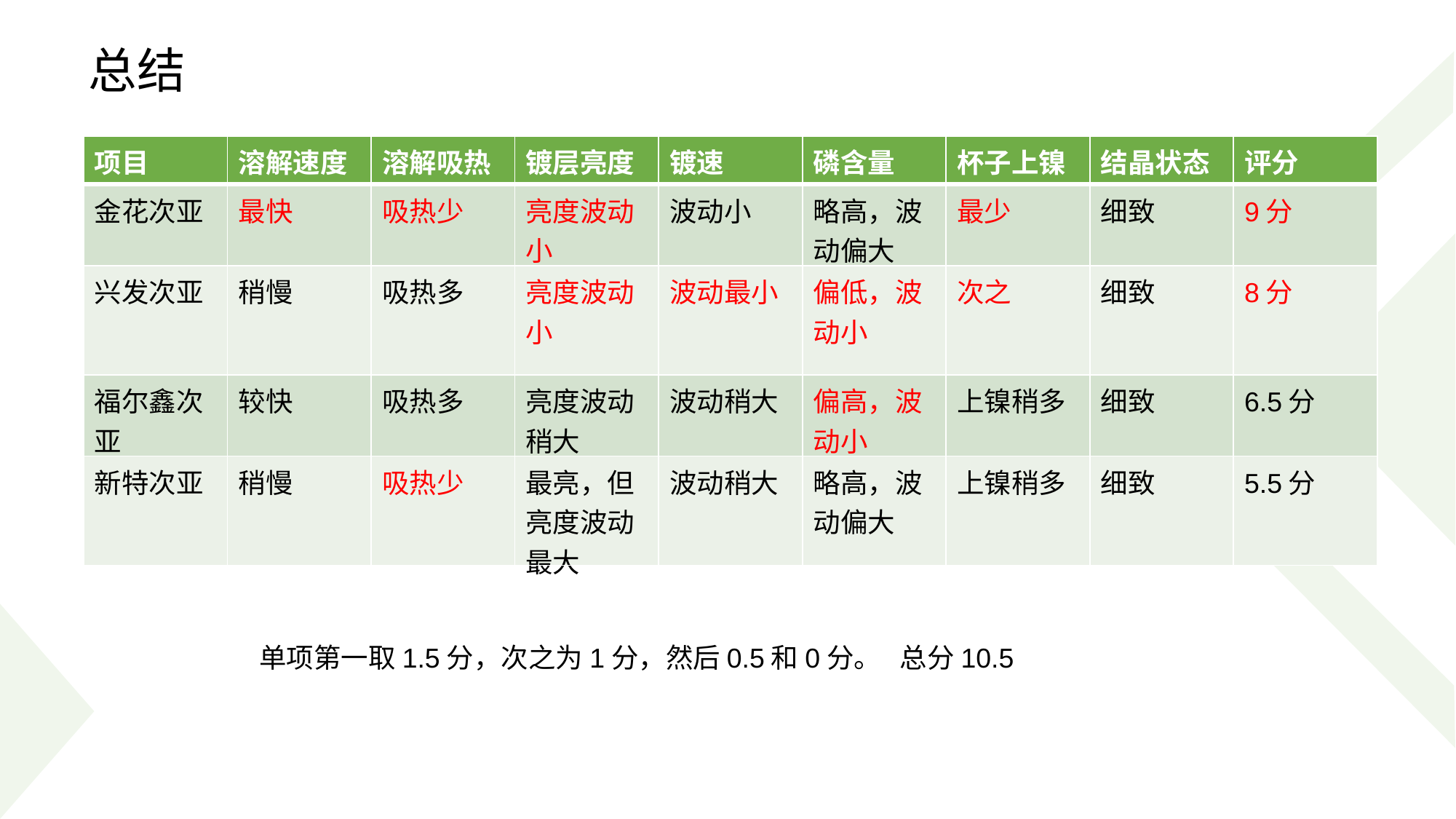

总结
| 项目 | 溶解速度 | 溶解吸热 | 镀层亮度 | 镀速 | 磷含量 | 杯子上镍 | 结晶状态 | 评分 |
| --- | --- | --- | --- | --- | --- | --- | --- | --- |
| 金花次亚 | 最快 | 吸热少 | 亮度波动小 | 波动小 | 略高，波动偏大 | 最少 | 细致 | 9分 |
| 兴发次亚 | 稍慢 | 吸热多 | 亮度波动小 | 波动最小 | 偏低，波动小 | 次之 | 细致 | 8分 |
| 福尔鑫次亚 | 较快 | 吸热多 | 亮度波动稍大 | 波动稍大 | 偏高，波动小 | 上镍稍多 | 细致 | 6.5分 |
| 新特次亚 | 稍慢 | 吸热少 | 最亮，但亮度波动最大 | 波动稍大 | 略高，波动偏大 | 上镍稍多 | 细致 | 5.5分 |
单项第一取1.5分，次之为1分，然后0.5和0分。   总分10.5